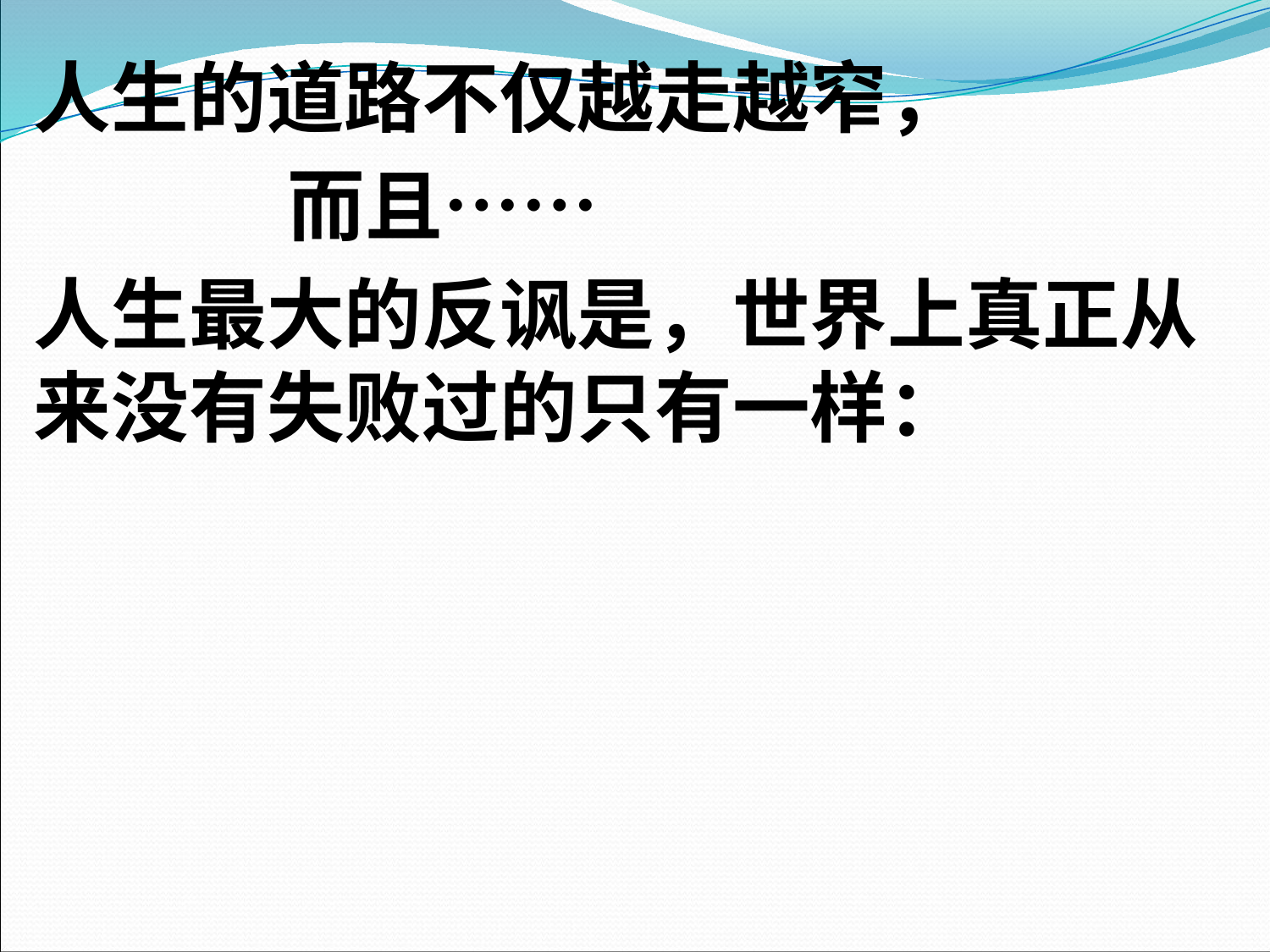

#
人生的道路不仅越走越窄，
		而且……
人生最大的反讽是，世界上真正从来没有失败过的只有一样：